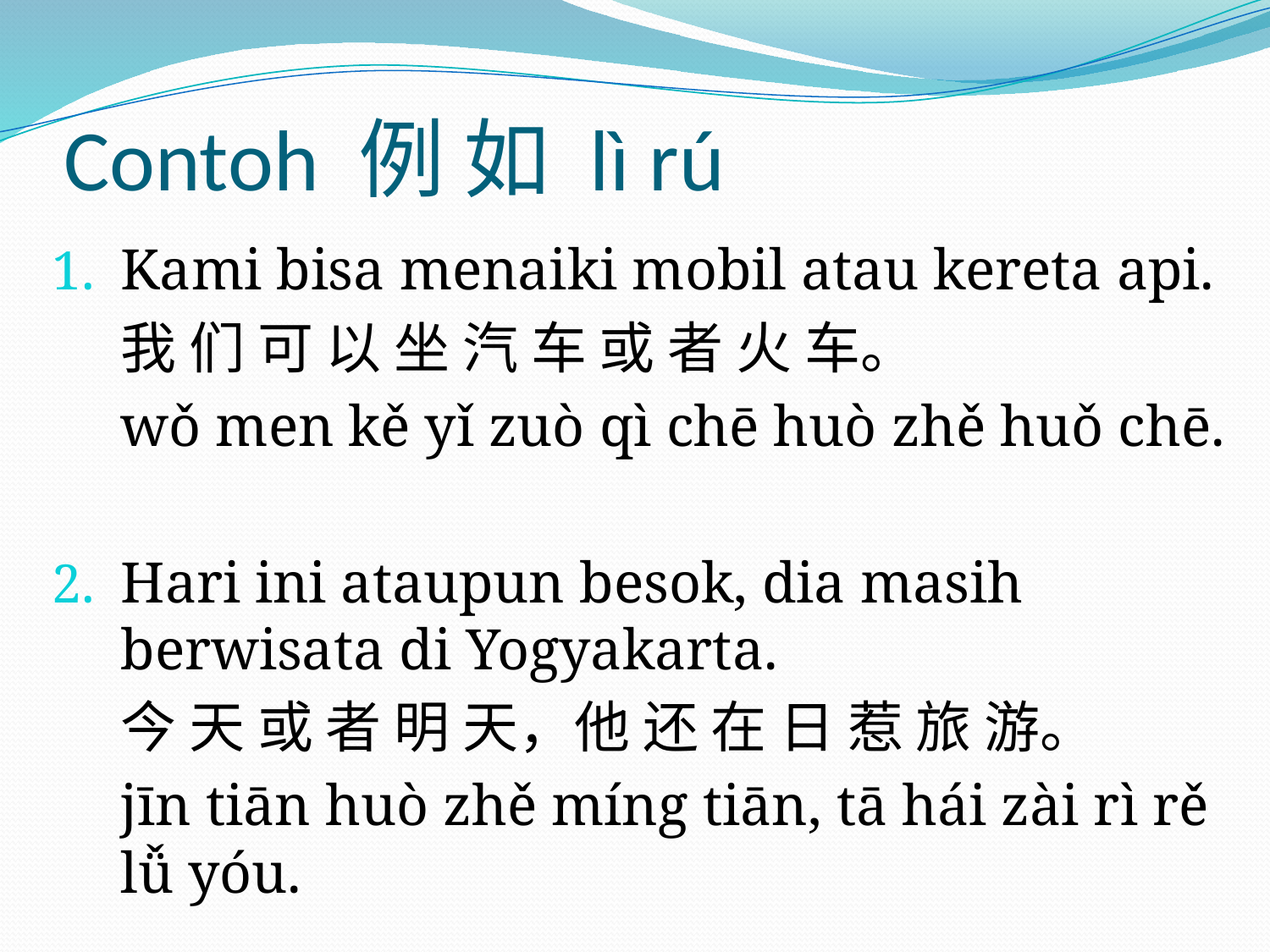

# Contoh 例 如 lì rú
Kami bisa menaiki mobil atau kereta api.
	我 们 可 以 坐 汽 车 或 者 火 车。
	wǒ men kě yǐ zuò qì chē huò zhě huǒ chē.

Hari ini ataupun besok, dia masih berwisata di Yogyakarta.
	今 天 或 者 明 天，他 还 在 日 惹 旅 游。
	jīn tiān huò zhě míng tiān, tā hái zài rì rě lǚ yóu.